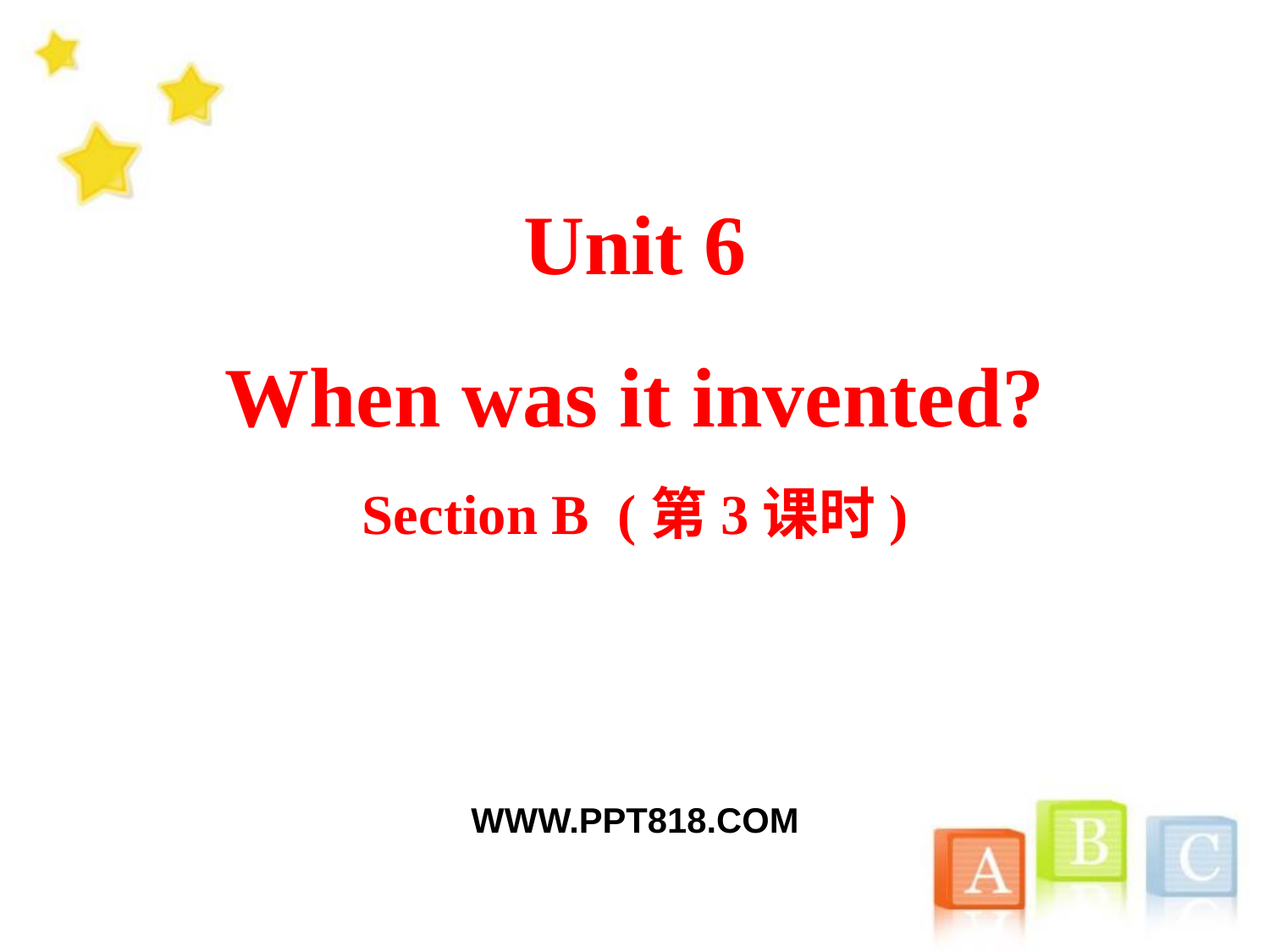

Unit 6
When was it invented?
Section B  (第3课时)
WWW.PPT818.COM